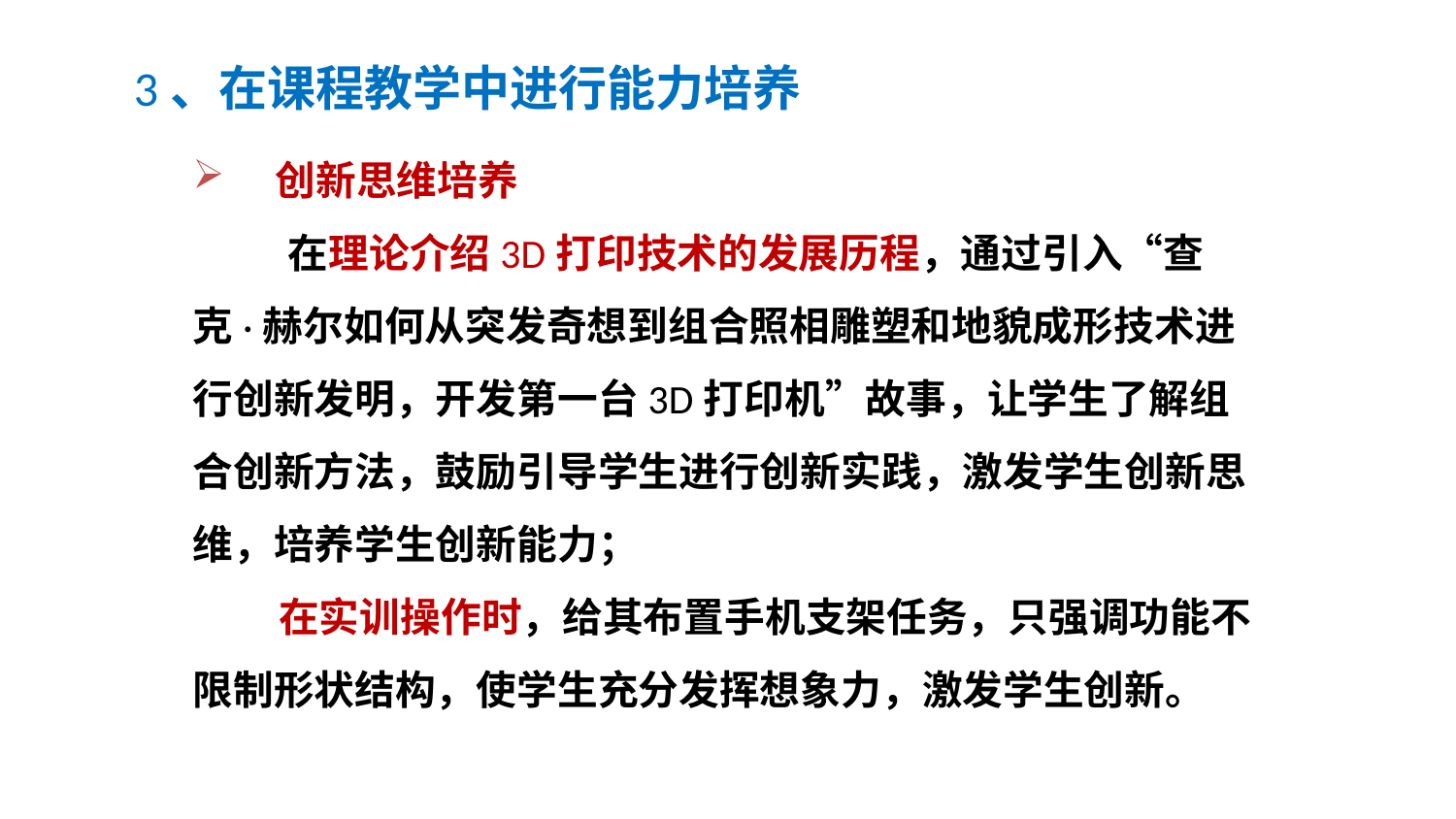

3、在课程教学中进行能力培养
  创新思维培养
    在理论介绍3D打印技术的发展历程，通过引入“查克·赫尔如何从突发奇想到组合照相雕塑和地貌成形技术进行创新发明，开发第一台3D打印机”故事，让学生了解组合创新方法，鼓励引导学生进行创新实践，激发学生创新思维，培养学生创新能力；
   在实训操作时，给其布置手机支架任务，只强调功能不限制形状结构，使学生充分发挥想象力，激发学生创新。